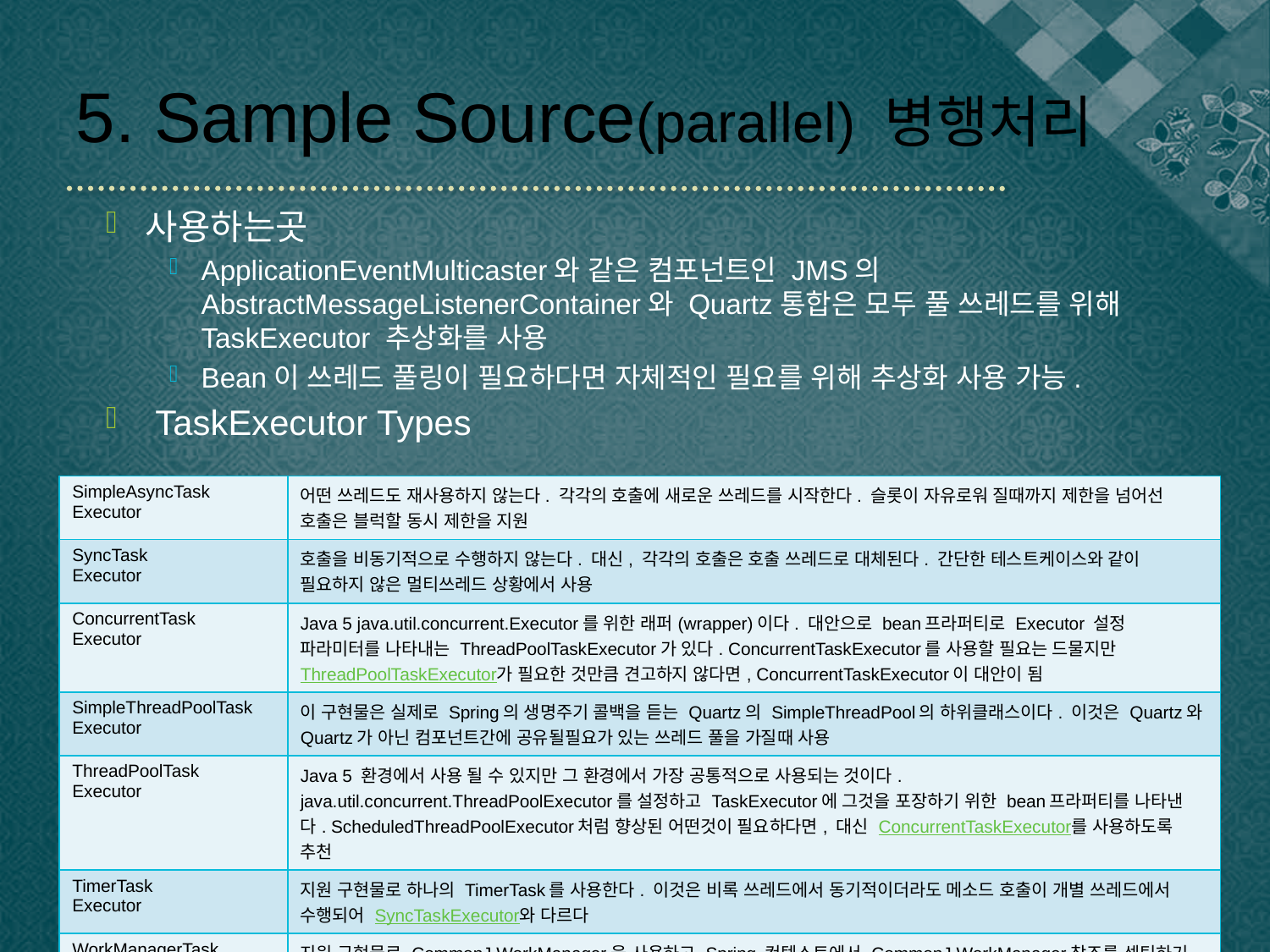

# 5. Sample Source(parallel) 병행처리
사용하는곳
ApplicationEventMulticaster와 같은 컴포넌트인 JMS의 AbstractMessageListenerContainer와 Quartz통합은 모두 풀 쓰레드를 위해 TaskExecutor 추상화를 사용
Bean이 쓰레드 풀링이 필요하다면 자체적인 필요를 위해 추상화 사용 가능.
 TaskExecutor Types

| SimpleAsyncTask Executor | 어떤 쓰레드도 재사용하지 않는다. 각각의 호출에 새로운 쓰레드를 시작한다. 슬롯이 자유로워 질때까지 제한을 넘어선 호출은 블럭할 동시 제한을 지원 |
| --- | --- |
| SyncTask Executor | 호출을 비동기적으로 수행하지 않는다. 대신, 각각의 호출은 호출 쓰레드로 대체된다. 간단한 테스트케이스와 같이 필요하지 않은 멀티쓰레드 상황에서 사용 |
| ConcurrentTask Executor | Java 5 java.util.concurrent.Executor를 위한 래퍼(wrapper)이다. 대안으로 bean프라퍼티로 Executor 설정 파라미터를 나타내는 ThreadPoolTaskExecutor가 있다. ConcurrentTaskExecutor를 사용할 필요는 드물지만 ThreadPoolTaskExecutor가 필요한 것만큼 견고하지 않다면, ConcurrentTaskExecutor이 대안이 됨 |
| SimpleThreadPoolTask Executor | 이 구현물은 실제로 Spring의 생명주기 콜백을 듣는 Quartz의 SimpleThreadPool의 하위클래스이다. 이것은 Quartz와 Quartz가 아닌 컴포넌트간에 공유될필요가 있는 쓰레드 풀을 가질때 사용 |
| ThreadPoolTask Executor | Java 5 환경에서 사용 될 수 있지만 그 환경에서 가장 공통적으로 사용되는 것이다. java.util.concurrent.ThreadPoolExecutor를 설정하고 TaskExecutor에 그것을 포장하기 위한 bean프라퍼티를 나타낸다. ScheduledThreadPoolExecutor처럼 향상된 어떤것이 필요하다면, 대신 ConcurrentTaskExecutor를 사용하도록 추천 |
| TimerTask Executor | 지원 구현물로 하나의 TimerTask를 사용한다. 이것은 비록 쓰레드에서 동기적이더라도 메소드 호출이 개별 쓰레드에서 수행되어 SyncTaskExecutor와 다르다 |
| WorkManagerTask Executor | 지원 구현물로 CommonJ WorkManager을 사용하고 Spring 컨텍스트에서 CommonJ WorkManager참조를 셋팅하기 위한 중심적이고 편리한 클래스이다. |